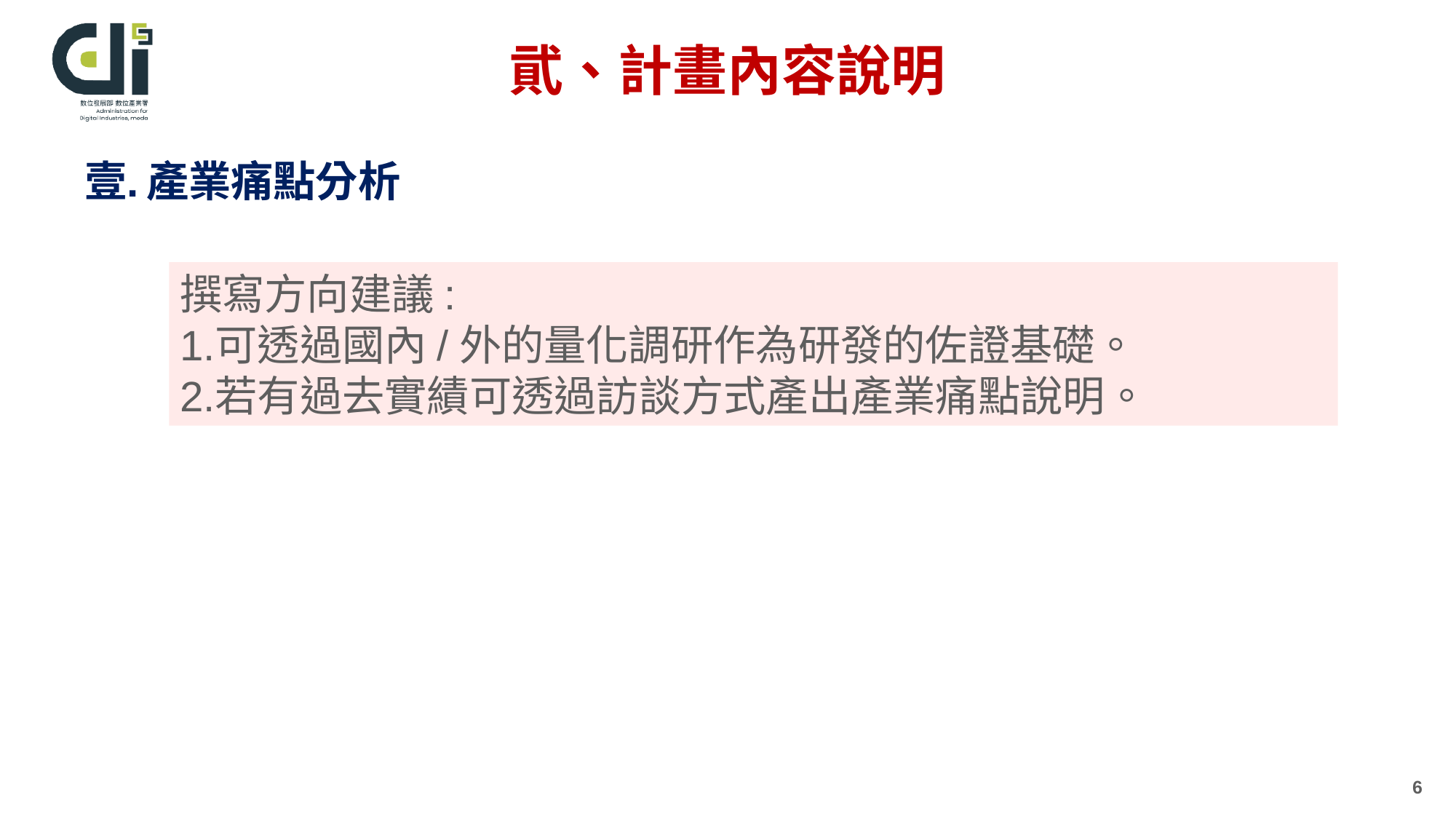

貮、計畫內容說明
產業痛點分析
撰寫方向建議:
可透過國內/外的量化調研作為研發的佐證基礎。
若有過去實績可透過訪談方式產出產業痛點說明。
6